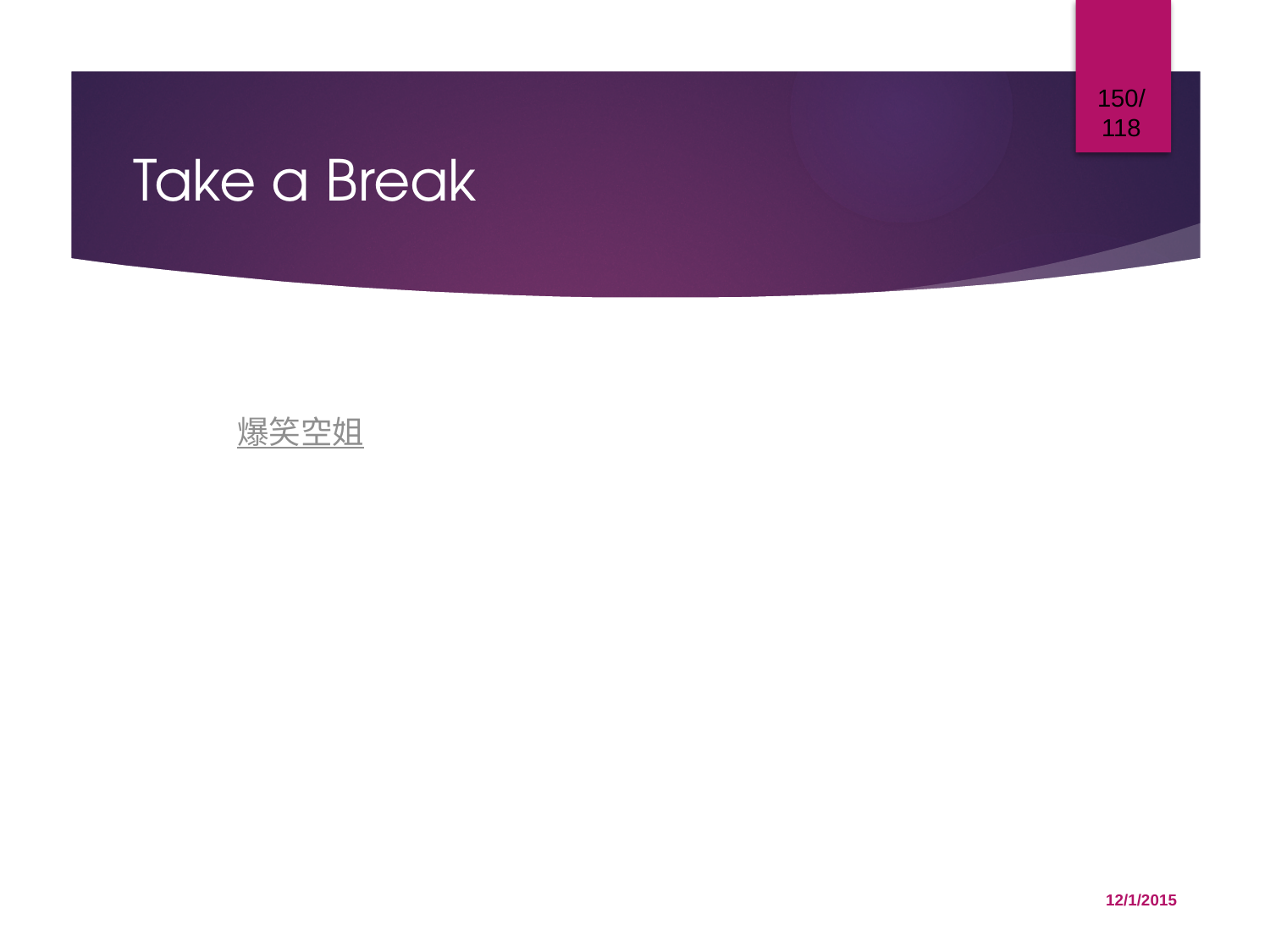

150/118
# Take a Break
爆笑空姐
12/1/2015